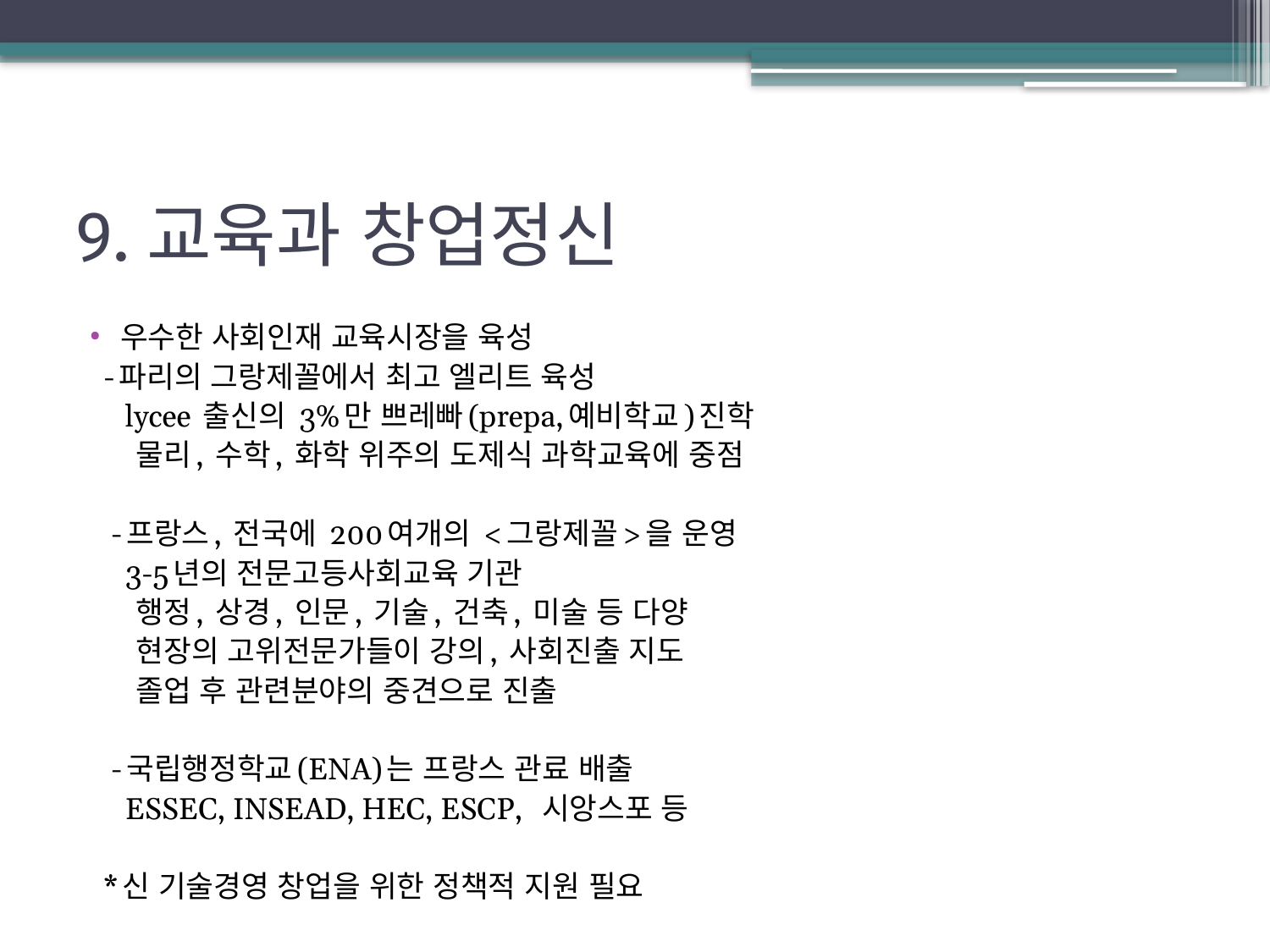

# 9.교육과 창업정신
우수한 사회인재 교육시장을 육성
  -파리의 그랑제꼴에서 최고 엘리트 육성
     lycee 출신의 3%만 쁘레빠(prepa,예비학교)진학
     물리, 수학, 화학 위주의 도제식 과학교육에 중점

   -프랑스, 전국에 200여개의 <그랑제꼴>을 운영
     3-5년의 전문고등사회교육 기관
     행정, 상경, 인문, 기술, 건축, 미술 등 다양
     현장의 고위전문가들이 강의, 사회진출 지도
     졸업 후 관련분야의 중견으로 진출

   -국립행정학교(ENA)는 프랑스 관료 배출
     ESSEC, INSEAD, HEC, ESCP,  시앙스포 등

  *신 기술경영 창업을 위한 정책적 지원 필요